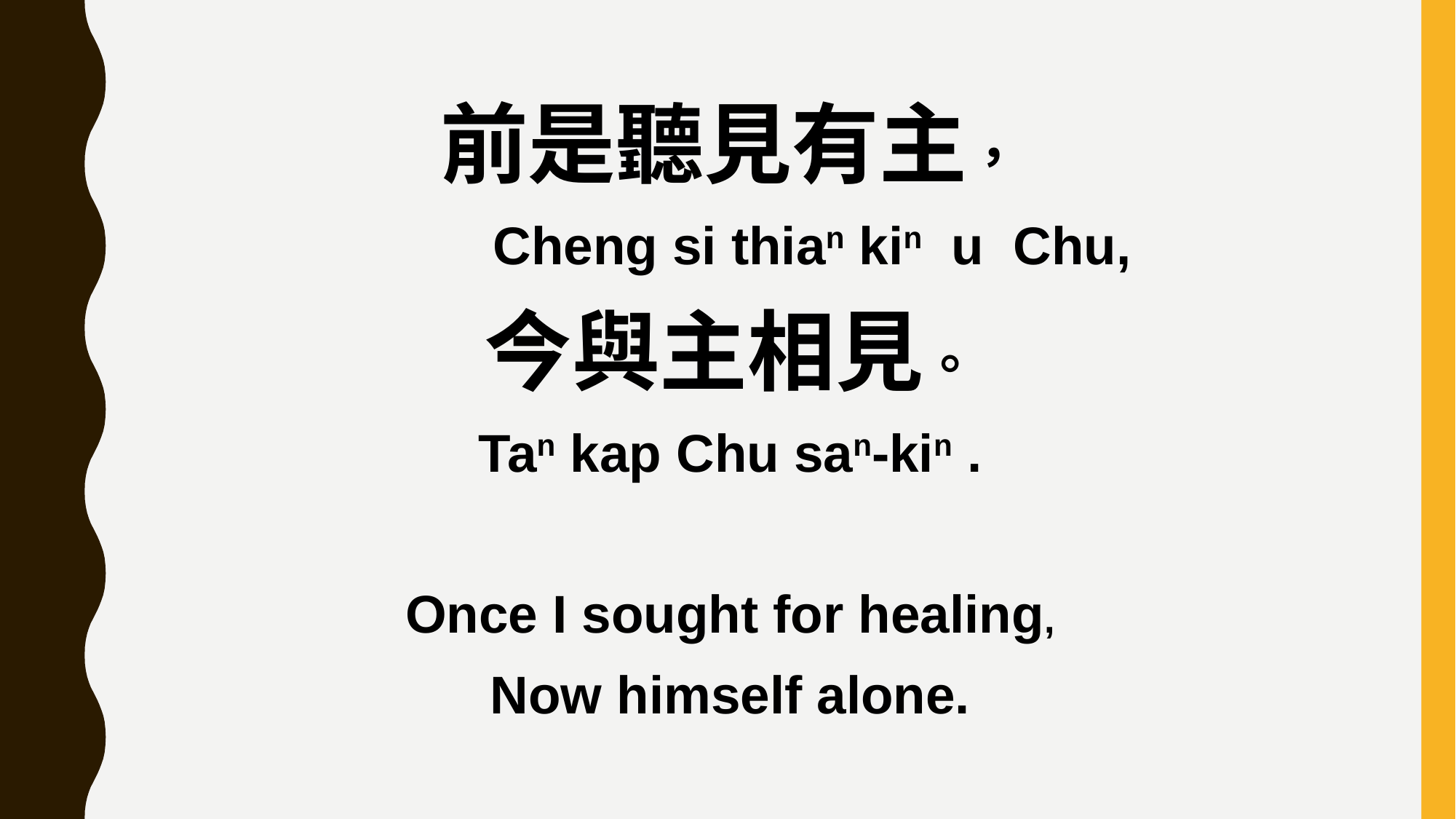

前是聽見有主，
                    Cheng si thian kin  u  Chu,
今與主相見。
Tan kap Chu san-kin .

Once I sought for healing,
Now himself alone.